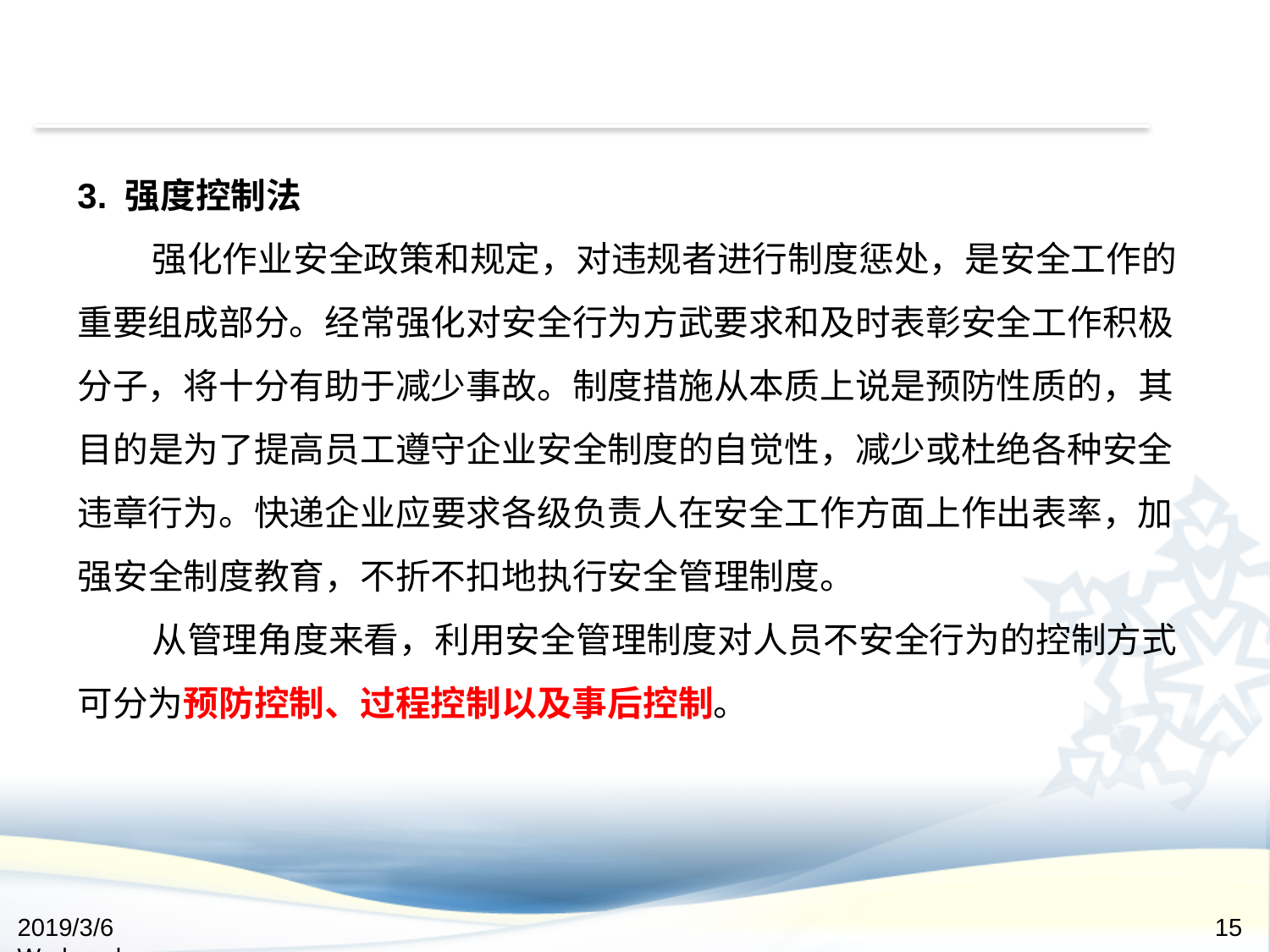

3. 强度控制法
强化作业安全政策和规定，对违规者进行制度惩处，是安全工作的重要组成部分。经常强化对安全行为方武要求和及时表彰安全工作积极分子，将十分有助于减少事故。制度措施从本质上说是预防性质的，其目的是为了提高员工遵守企业安全制度的自觉性，减少或杜绝各种安全违章行为。快递企业应要求各级负责人在安全工作方面上作出表率，加强安全制度教育，不折不扣地执行安全管理制度。
从管理角度来看，利用安全管理制度对人员不安全行为的控制方式可分为预防控制、过程控制以及事后控制。